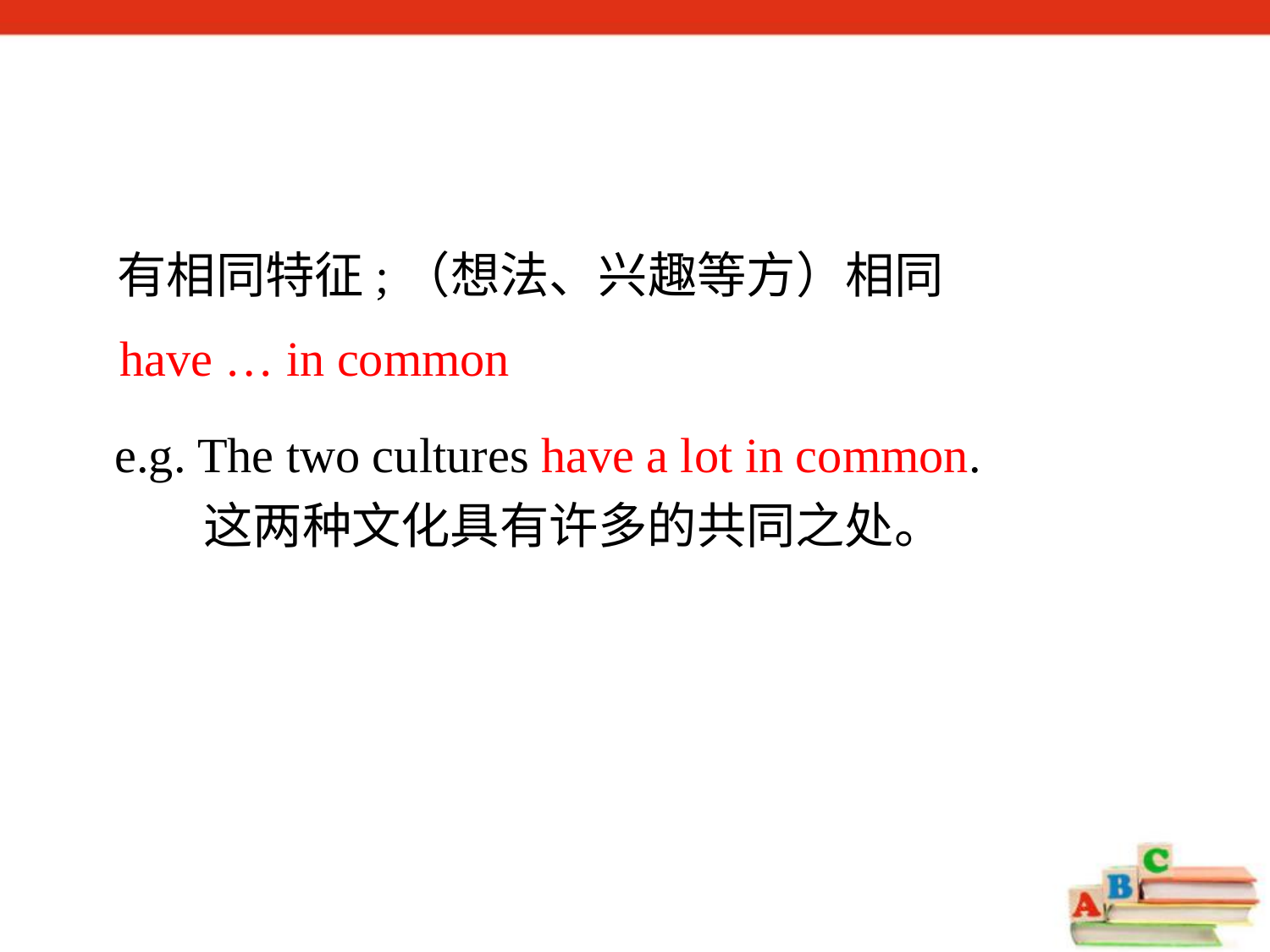

有相同特征;（想法、兴趣等方）相同
have … in common
e.g. The two cultures have a lot in common.
       这两种文化具有许多的共同之处。